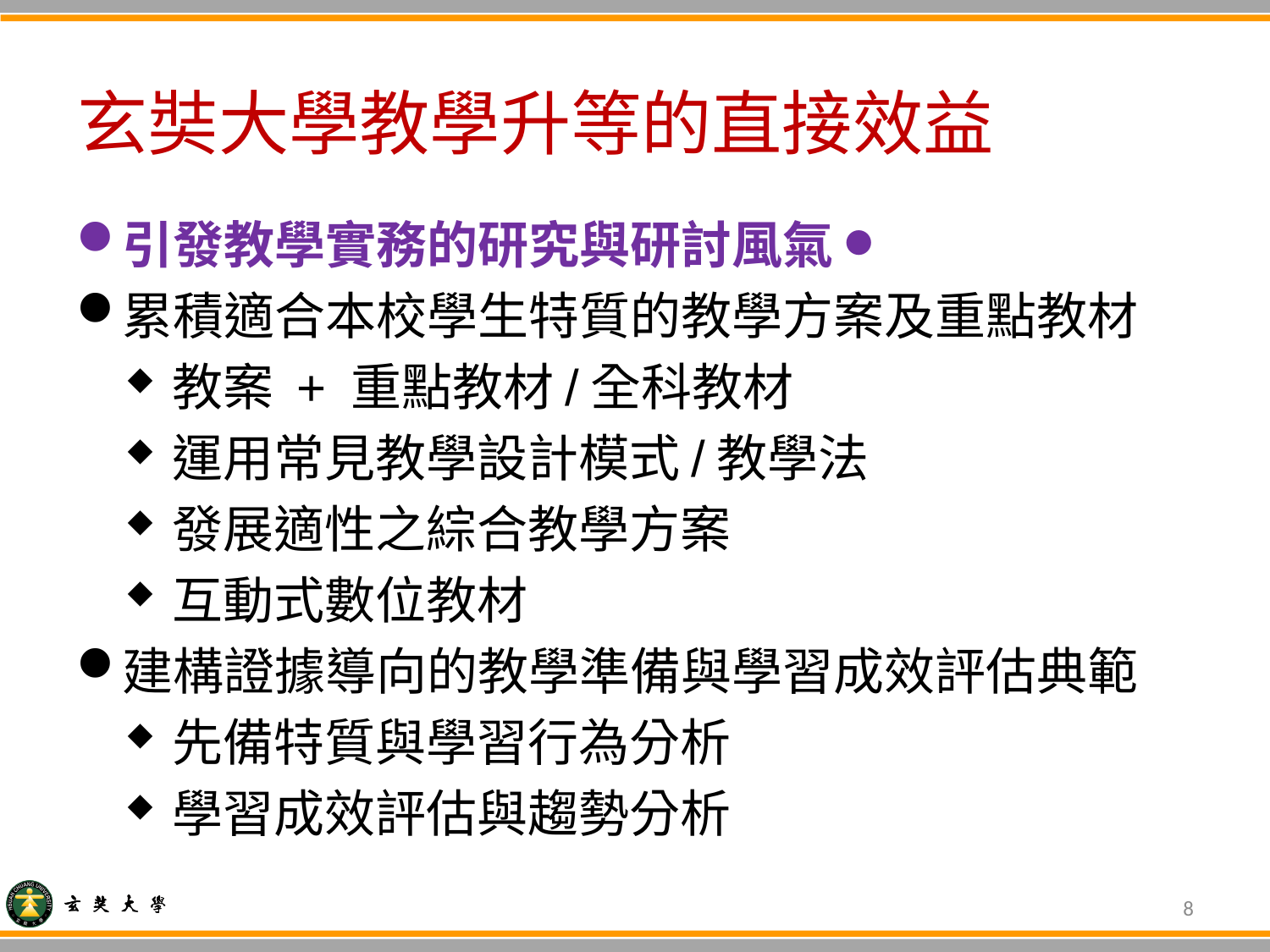

# 玄奘大學教學升等的直接效益
引發教學實務的研究與研討風氣 ●
累積適合本校學生特質的教學方案及重點教材
教案 + 重點教材/全科教材
運用常見教學設計模式/教學法
發展適性之綜合教學方案
互動式數位教材
建構證據導向的教學準備與學習成效評估典範
先備特質與學習行為分析
學習成效評估與趨勢分析

8